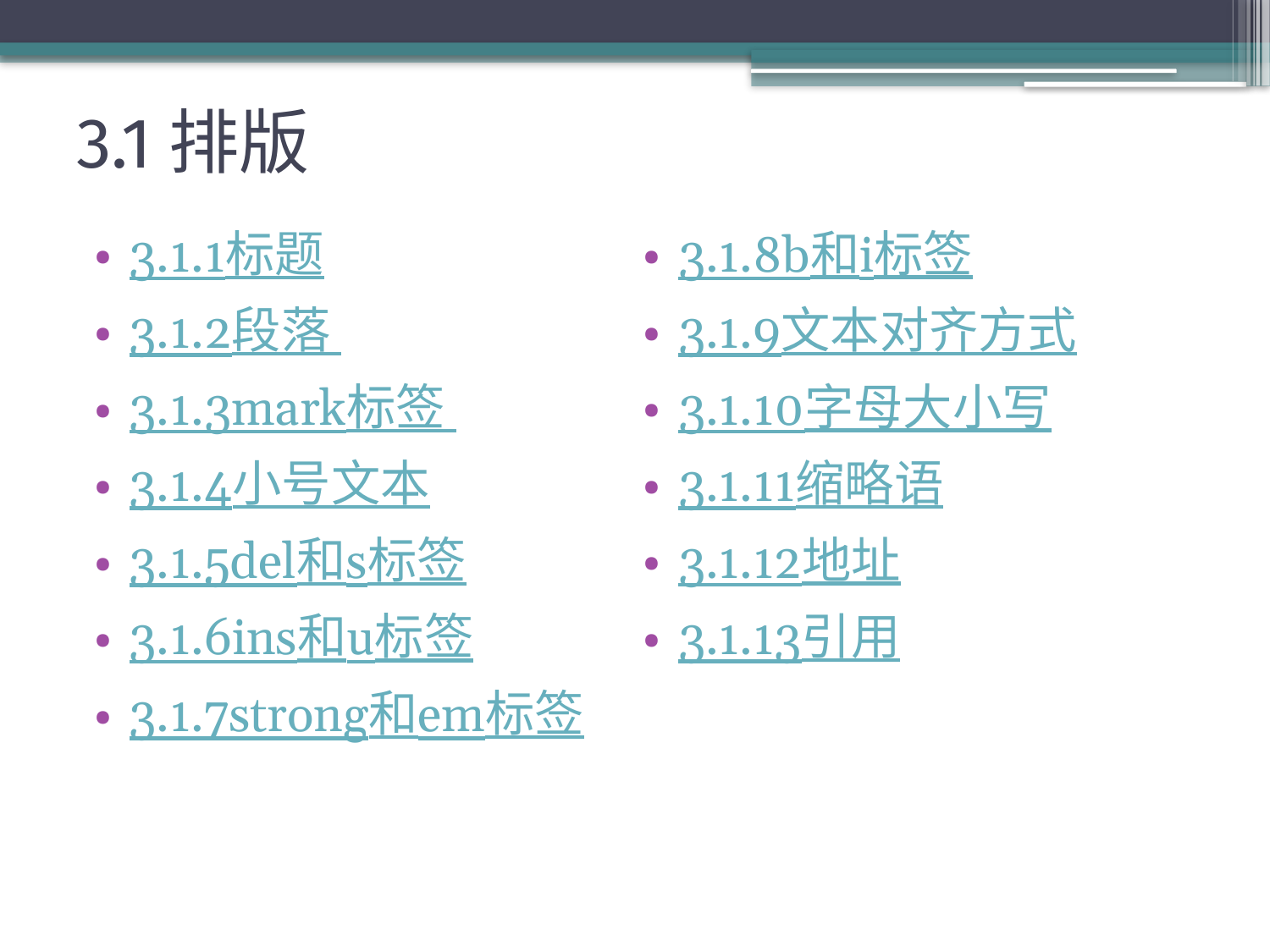

# 3.1排版
3.1.1标题
3.1.2段落
3.1.3mark标签
3.1.4小号文本
3.1.5del和s标签
3.1.6ins和u标签
3.1.7strong和em标签

3.1.8b和i标签
3.1.9文本对齐方式
3.1.10字母大小写
3.1.11缩略语
3.1.12地址
3.1.13引用